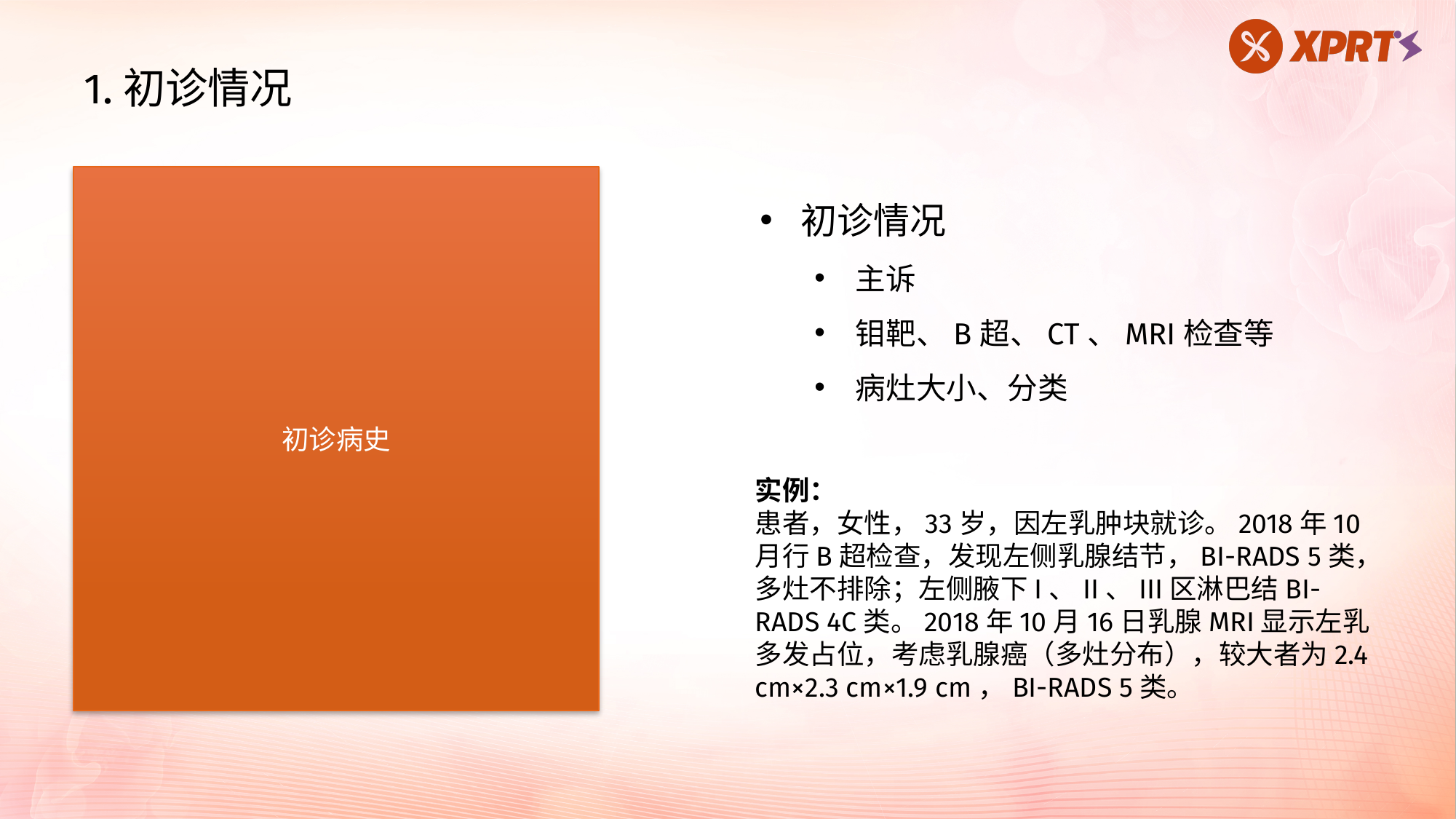

1.初诊情况
初诊病史
初诊情况
主诉
钼靶、B超、CT、MRI检查等
病灶大小、分类
实例：
患者，女性，33岁，因左乳肿块就诊。2018年10月行B超检查，发现左侧乳腺结节，BI-RADS 5类，多灶不排除；左侧腋下I、II、III区淋巴结BI-RADS 4C类。2018年10月16日乳腺MRI显示左乳多发占位，考虑乳腺癌（多灶分布），较大者为2.4 cm×2.3 cm×1.9 cm，BI-RADS 5类。